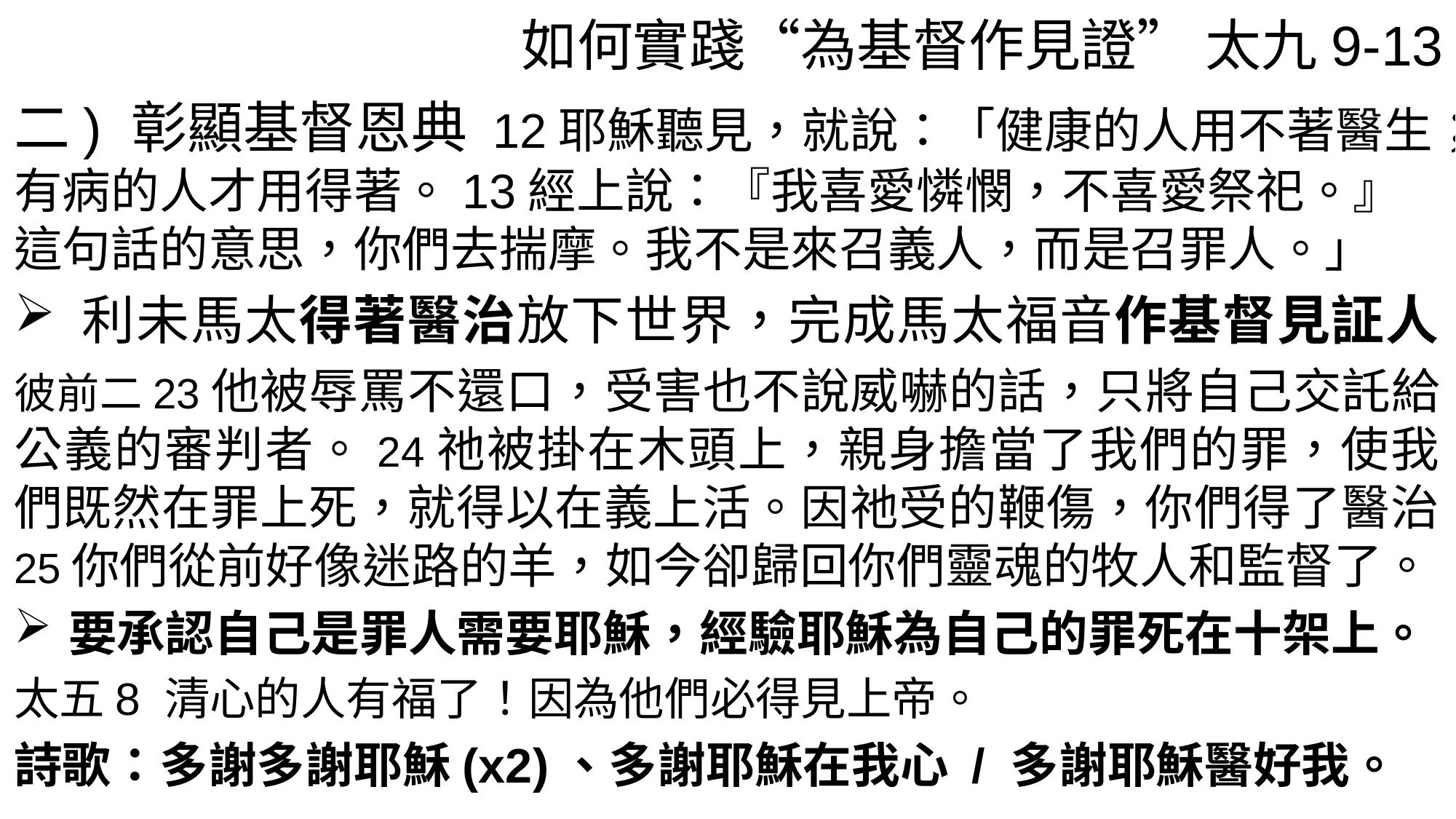

如何實踐“為基督作見證” 太九9-13
二) 彰顯基督恩典 12耶穌聽見，就說：「健康的人用不著醫生；有病的人才用得著。13經上說：『我喜愛憐憫，不喜愛祭祀。』
這句話的意思，你們去揣摩。我不是來召義人，而是召罪人。」
利未馬太得著醫治放下世界，完成馬太福音作基督見証人。
彼前二23他被辱罵不還口，受害也不說威嚇的話，只將自己交託給公義的審判者。24祂被掛在木頭上，親身擔當了我們的罪，使我們既然在罪上死，就得以在義上活。因祂受的鞭傷，你們得了醫治。25你們從前好像迷路的羊，如今卻歸回你們靈魂的牧人和監督了。
要承認自己是罪人需要耶穌，經驗耶穌為自己的罪死在十架上。
太五8 清心的人有福了！因為他們必得見上帝。
詩歌：多謝多謝耶穌(x2)、多謝耶穌在我心 / 多謝耶穌醫好我。